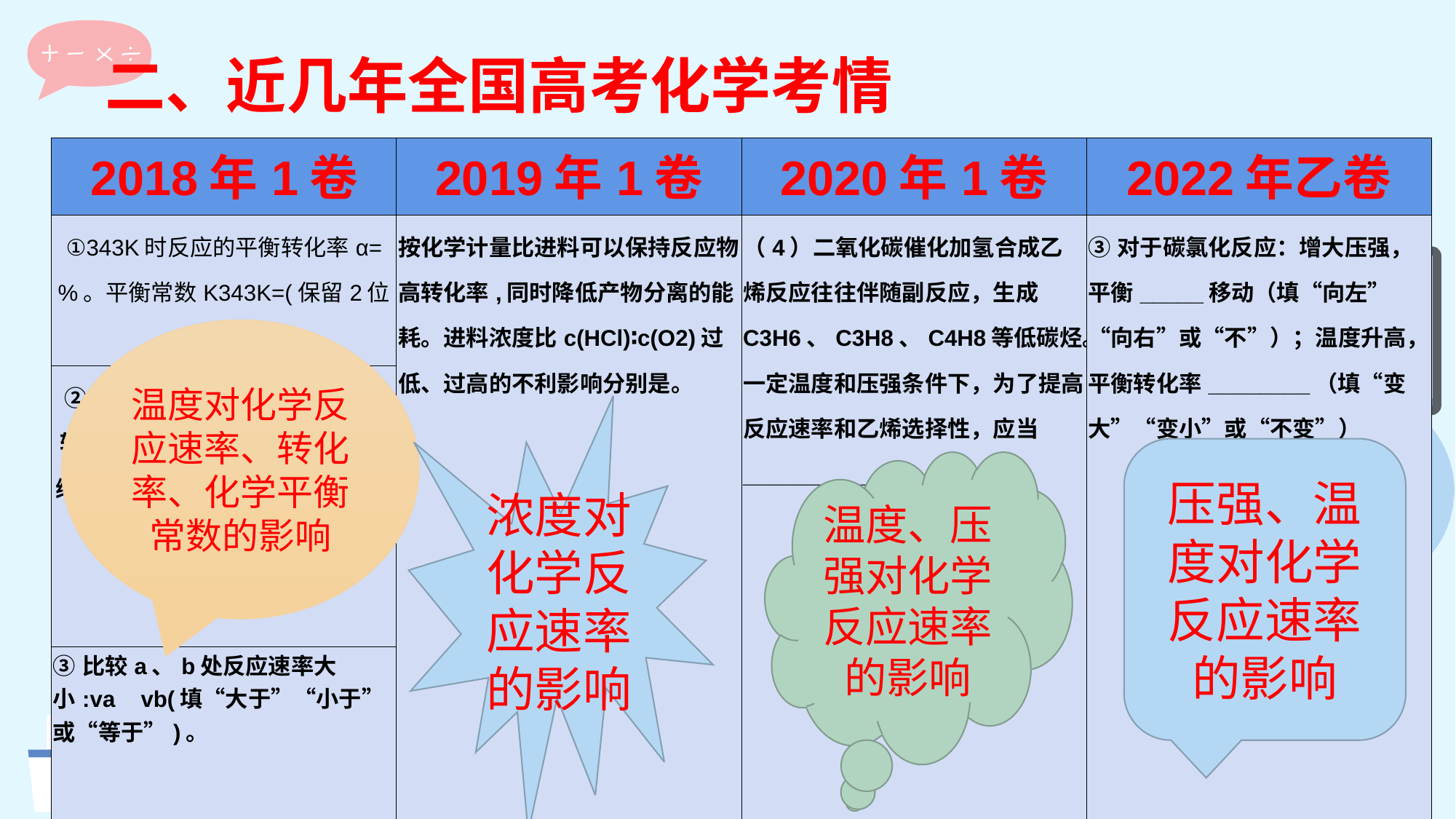

# 二、近几年全国高考化学考情
| 2018年1卷 | 2019年1卷 | 2020年1卷 | 2022年乙卷 |
| --- | --- | --- | --- |
| ①343K时反应的平衡转化率α=%。平衡常数K343K=(保留2位小数)。 | 按化学计量比进料可以保持反应物高转化率,同时降低产物分离的能耗。进料浓度比c(HCl)∶c(O2)过低、过高的不利影响分别是。 | （4）二氧化碳催化加氢合成乙烯反应往往伴随副反应，生成C3H6、C3H8、C4H8等低碳烃。一定温度和压强条件下，为了提高反应速率和乙烯选择性，应当\_\_\_\_\_\_\_\_\_\_\_\_\_\_\_\_\_\_\_。 | ③对于碳氯化反应：增大压强，平衡\_\_\_\_\_移动（填“向左”“向右”或“不”）；温度升高，平衡转化率\_\_\_\_\_\_\_\_（填“变大”“变小”或“不变”） |
| ②在343 K下:要提高SiHCl3转化率,可采取的措施是 ;要缩短反应达到平衡的时间,可采取的措施有 、 。 |  |  |  |
| ③比较a、b处反应速率大小:va vb(填“大于”“小于”或“等于”)。 |  |  |  |
温度对化学反应速率、转化率、化学平衡常数的影响
浓度对化学反应速率的影响
压强、温度对化学反应速率的影响
温度、压强对化学反应速率的影响